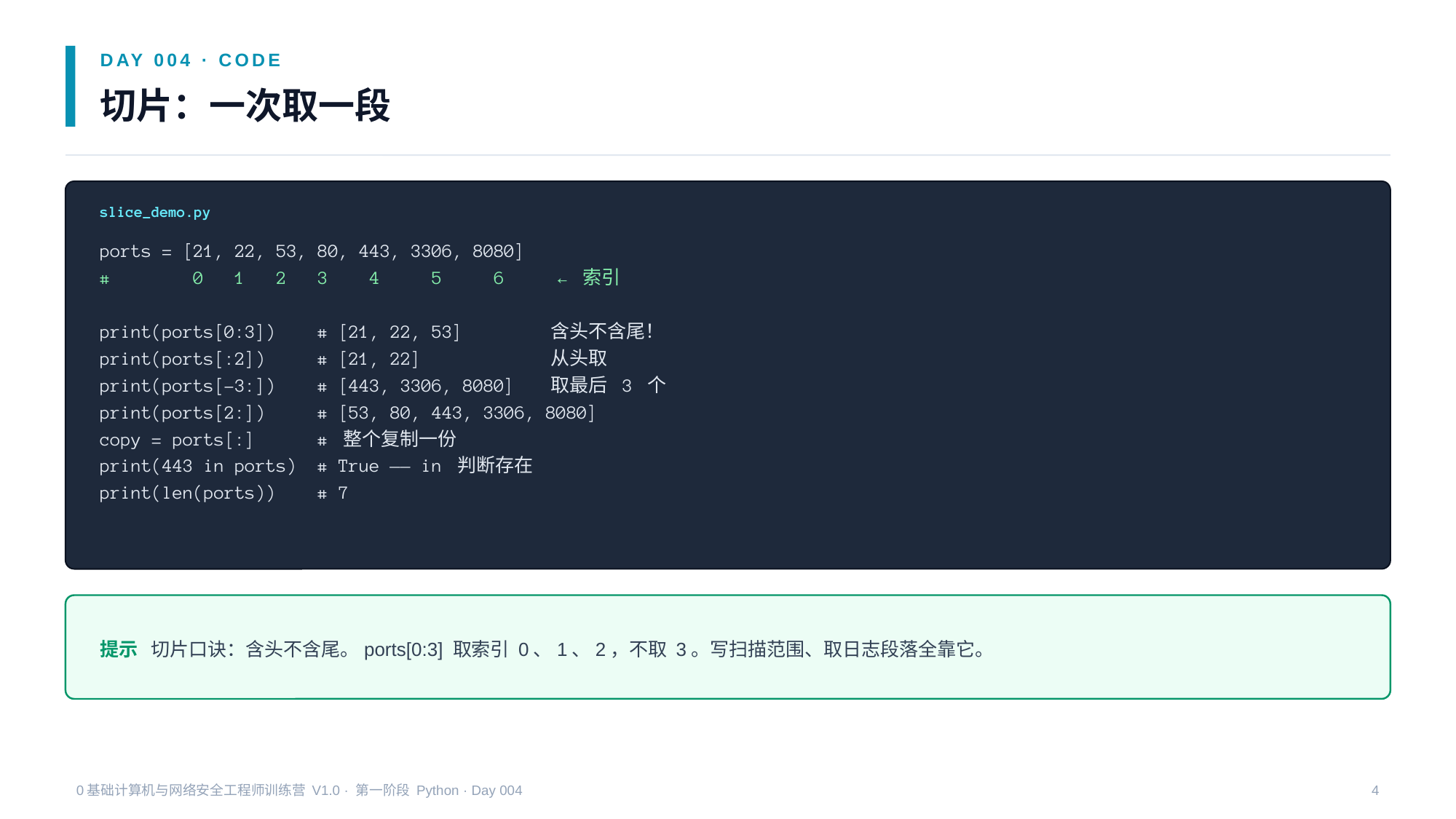

DAY 004 · CODE

切片：一次取一段

slice_demo.py
ports = [21, 22, 53, 80, 443, 3306, 8080]
#        0   1   2   3    4     5     6     ← 索引

print(ports[0:3])    # [21, 22, 53]        含头不含尾！
print(ports[:2])     # [21, 22]            从头取
print(ports[-3:])    # [443, 3306, 8080]   取最后 3 个
print(ports[2:])     # [53, 80, 443, 3306, 8080]
copy = ports[:]      # 整个复制一份
print(443 in ports)  # True —— in 判断存在
print(len(ports))    # 7

提示   切片口诀：含头不含尾。ports[0:3] 取索引 0、1、2，不取 3。写扫描范围、取日志段落全靠它。
0基础计算机与网络安全工程师训练营 V1.0 · 第一阶段 Python · Day 004
4